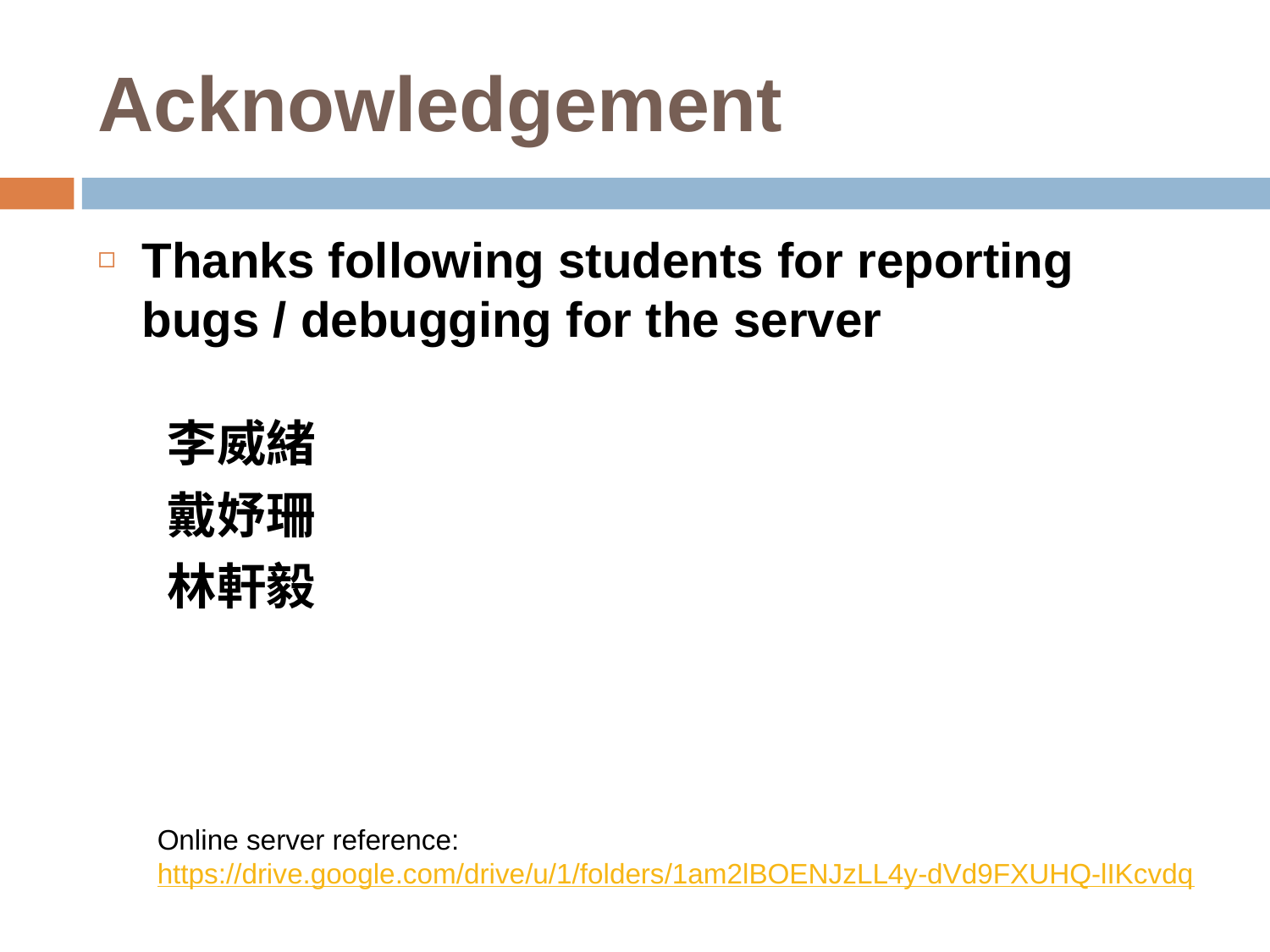

# Acknowledgement
Thanks following students for reporting bugs / debugging for the server
李威緒
戴妤珊
林軒毅

Online server reference:
https://drive.google.com/drive/u/1/folders/1am2lBOENJzLL4y-dVd9FXUHQ-lIKcvdq